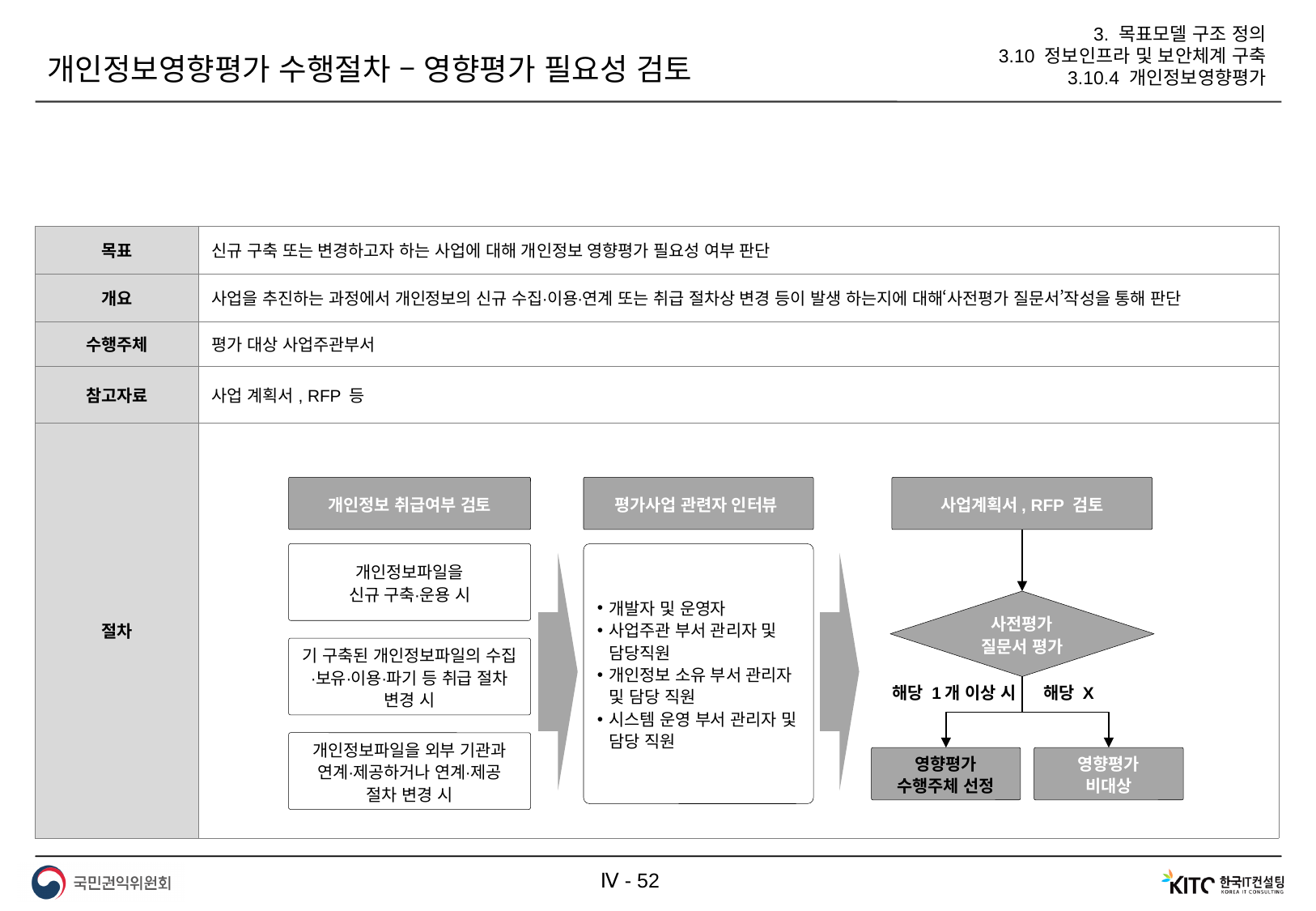

3. 목표모델 구조 정의
3.10 정보인프라 및 보안체계 구축
3.10.4 개인정보영향평가
개인정보영향평가 수행절차 – 영향평가 필요성 검토
| 목표 | 신규 구축 또는 변경하고자 하는 사업에 대해 개인정보 영향평가 필요성 여부 판단 |
| --- | --- |
| 개요 | 사업을 추진하는 과정에서 개인정보의 신규 수집∙이용∙연계 또는 취급 절차상 변경 등이 발생 하는지에 대해‘사전평가 질문서’작성을 통해 판단 |
| 수행주체 | 평가 대상 사업주관부서 |
| 참고자료 | 사업 계획서, RFP 등 |
| 절차 |  |
개인정보 취급여부 검토
평가사업 관련자 인터뷰
사업계획서, RFP 검토
개인정보파일을
신규 구축∙운용 시
개발자 및 운영자
사업주관 부서 관리자 및 담당직원
개인정보 소유 부서 관리자 및 담당 직원
시스템 운영 부서 관리자 및 담당 직원

사전평가
질문서 평가
기 구축된 개인정보파일의 수집∙보유∙이용∙파기 등 취급 절차 변경 시
해당 1개 이상 시
해당 X
개인정보파일을 외부 기관과 연계∙제공하거나 연계∙제공 절차 변경 시
영향평가
수행주체 선정
영향평가
비대상